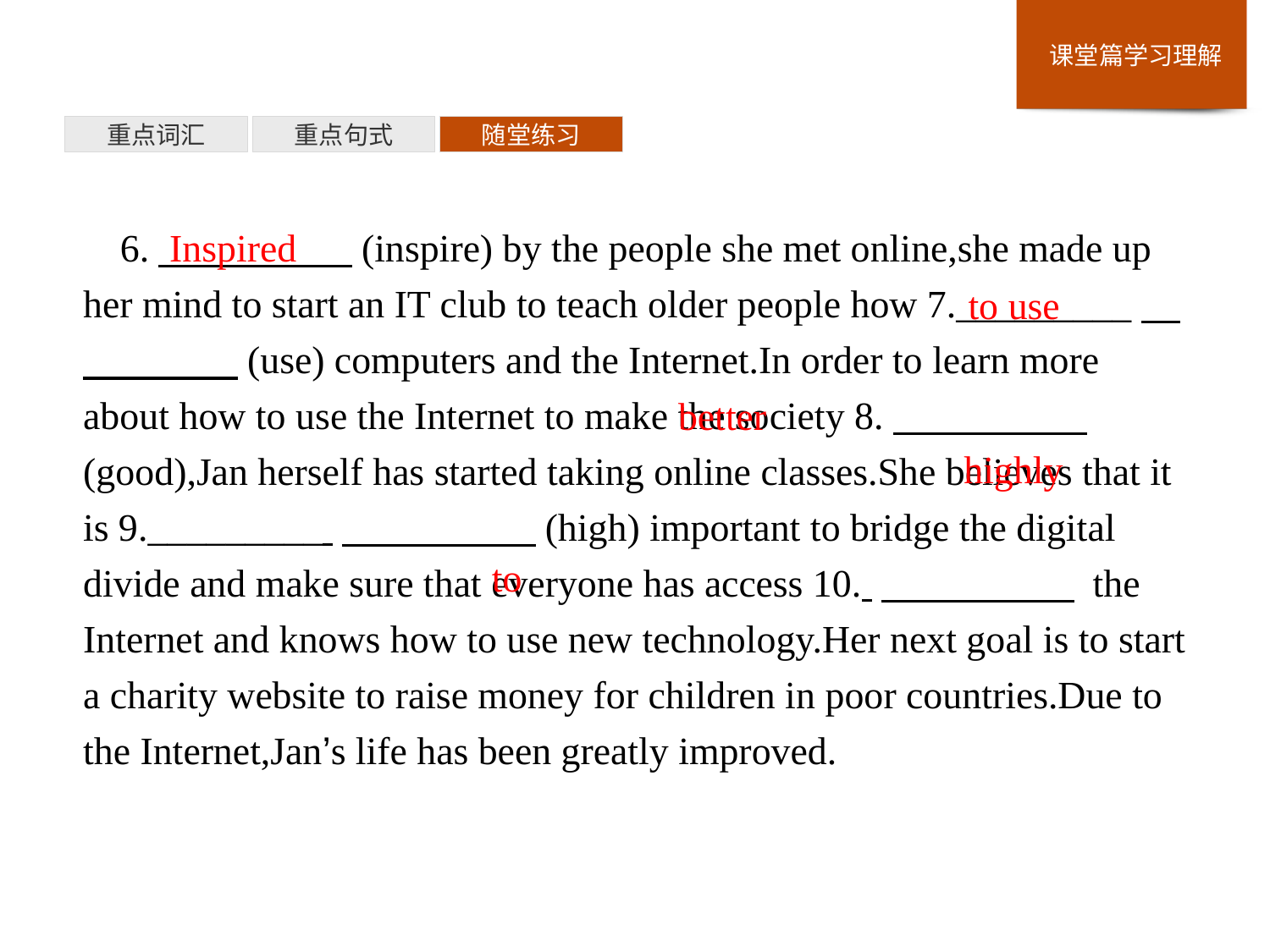

重点词汇
重点句式
随堂练习
6.　　　　　(inspire) by the people she met online,she made up her mind to start an IT club to teach older people how 7._________　　　　　(use) computers and the Internet.In order to learn more about how to use the Internet to make the society 8.　　　　　(good),Jan herself has started taking online classes.She believes that it is 9._________ 　　　　　(high) important to bridge the digital divide and make sure that everyone has access 10. 　　　　　 the Internet and knows how to use new technology.Her next goal is to start a charity website to raise money for children in poor countries.Due to the Internet,Jan’s life has been greatly improved.
Inspired
to use
better
highly
to